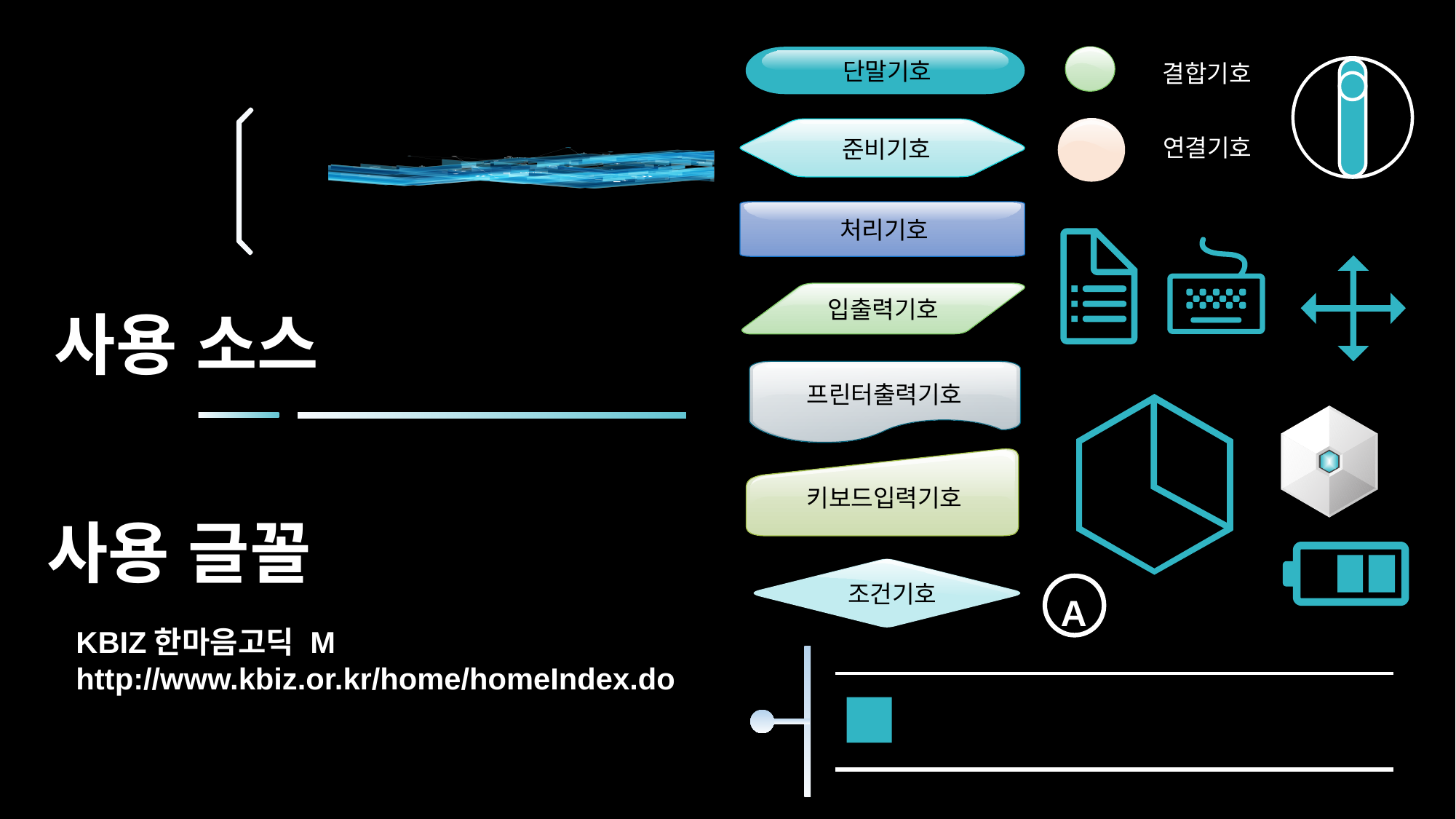

단말기호

결합기호

연결기호

준비기호

처리기호

입출력기호
사용 소스

프린터출력기호

키보드입력기호
사용 글꼴

조건기호
A

KBIZ한마음고딕 M
http://www.kbiz.or.kr/home/homeIndex.do